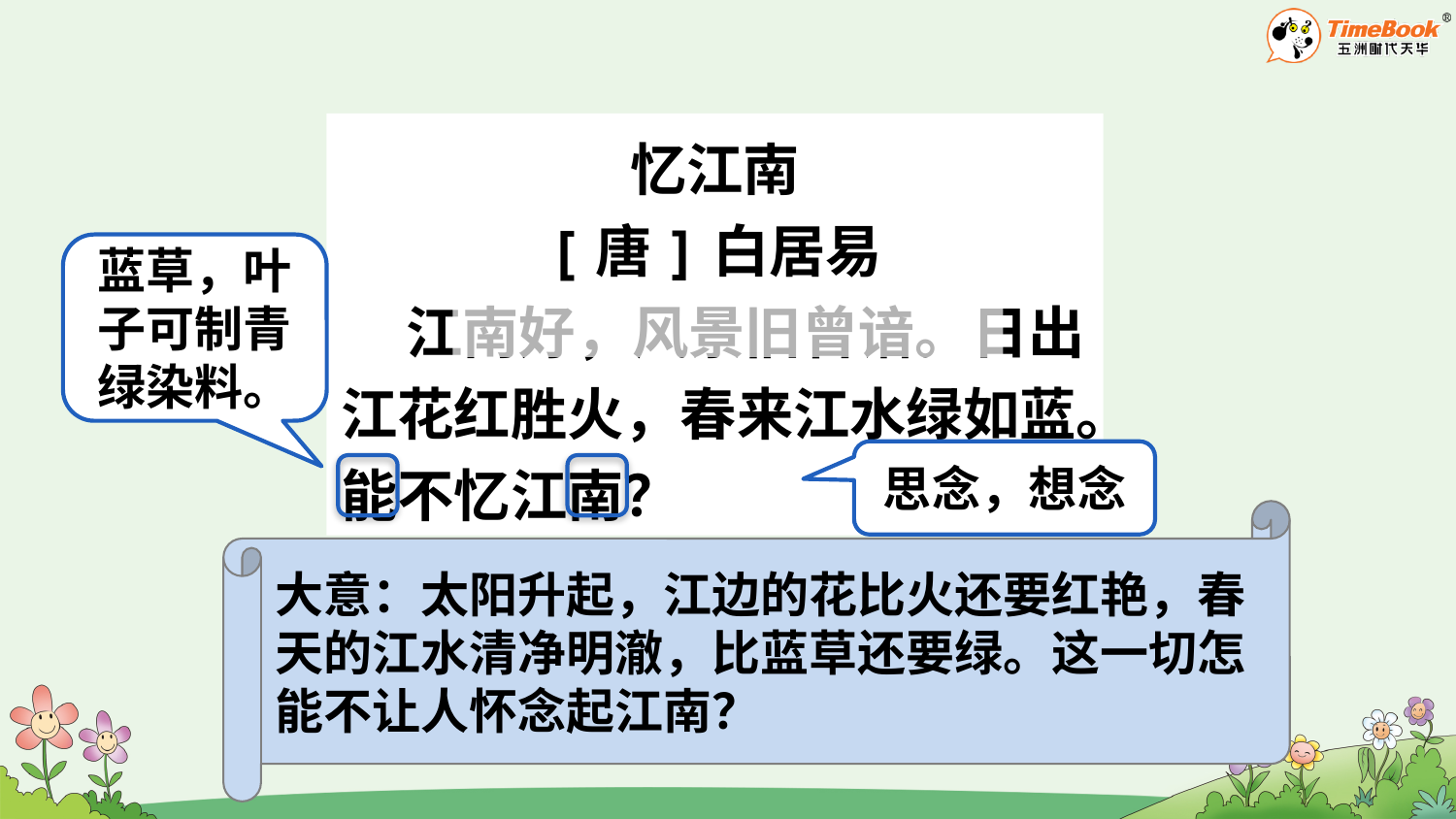

忆江南
[唐]白居易
    江南好，风景旧曾谙。日出江花红胜火，春来江水绿如蓝。能不忆江南？
蓝草，叶子可制青绿染料。

思念，想念

大意：太阳升起，江边的花比火还要红艳，春天的江水清净明澈，比蓝草还要绿。这一切怎能不让人怀念起江南？